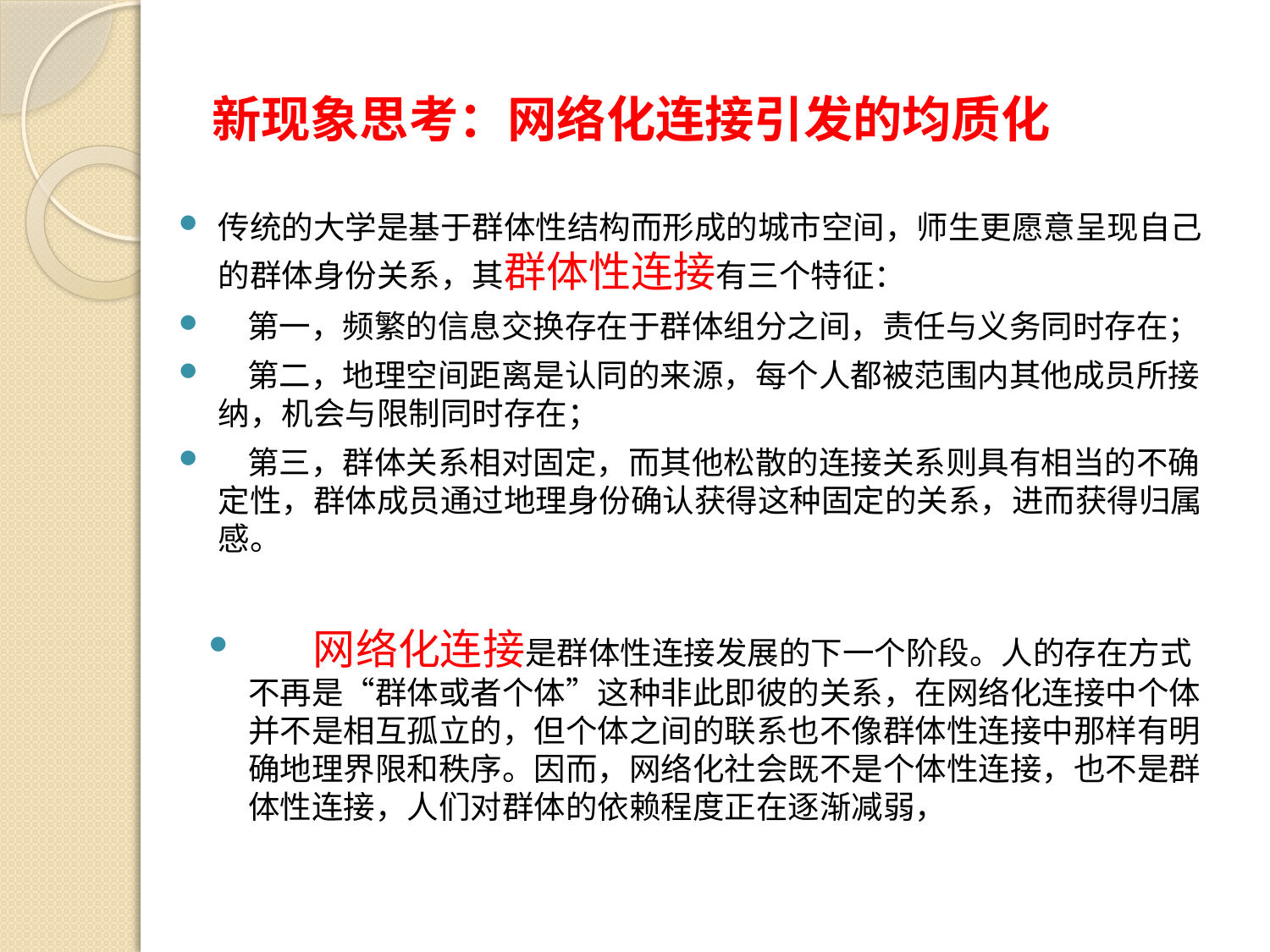

# 新现象思考：网络化连接引发的均质化
传统的大学是基于群体性结构而形成的城市空间，师生更愿意呈现自己的群体身份关系，其群体性连接有三个特征：
   第一，频繁的信息交换存在于群体组分之间，责任与义务同时存在；
   第二，地理空间距离是认同的来源，每个人都被范围内其他成员所接纳，机会与限制同时存在；
   第三，群体关系相对固定，而其他松散的连接关系则具有相当的不确定性，群体成员通过地理身份确认获得这种固定的关系，进而获得归属感。

        网络化连接是群体性连接发展的下一个阶段。人的存在方式不再是“群体或者个体”这种非此即彼的关系，在网络化连接中个体并不是相互孤立的，但个体之间的联系也不像群体性连接中那样有明确地理界限和秩序。因而，网络化社会既不是个体性连接，也不是群体性连接，人们对群体的依赖程度正在逐渐减弱，